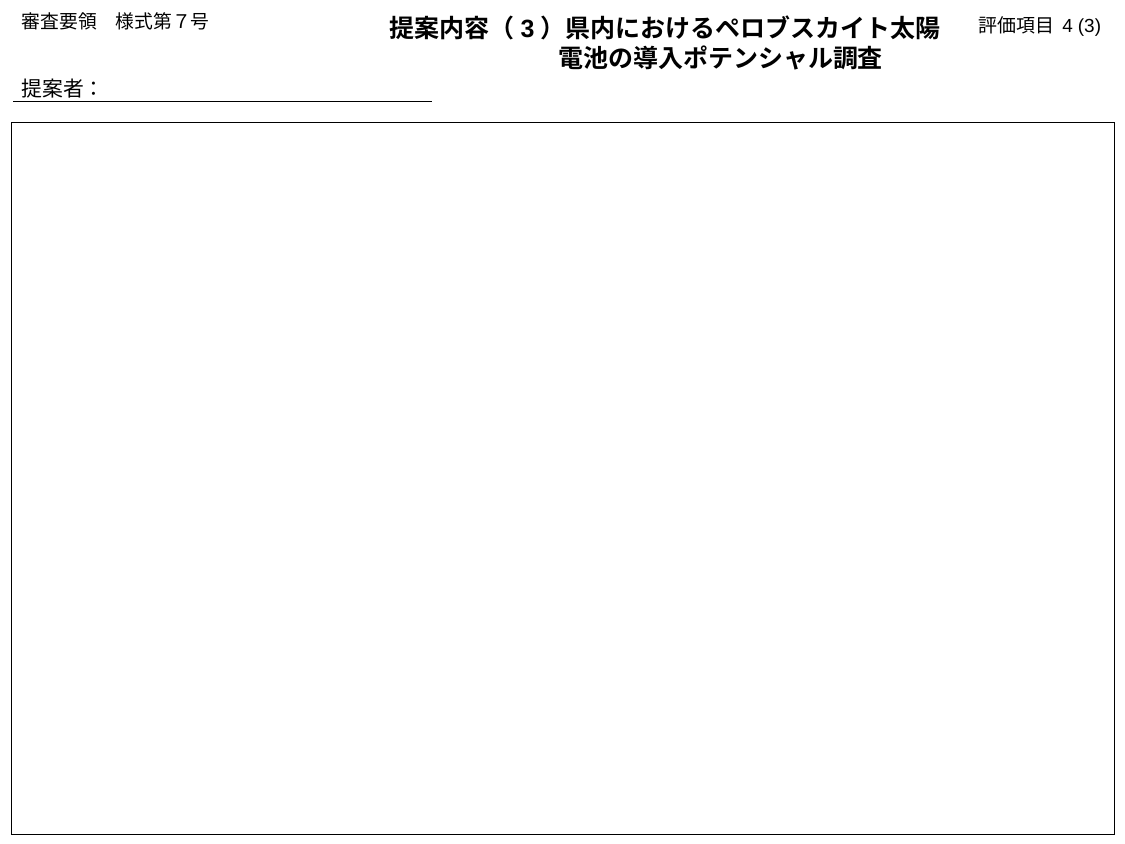

審査要領　様式第７号
評価項目 4 (3)
提案内容（3）県内におけるペロブスカイト太陽
　　　　  電池の導入ポテンシャル調査

提案者：